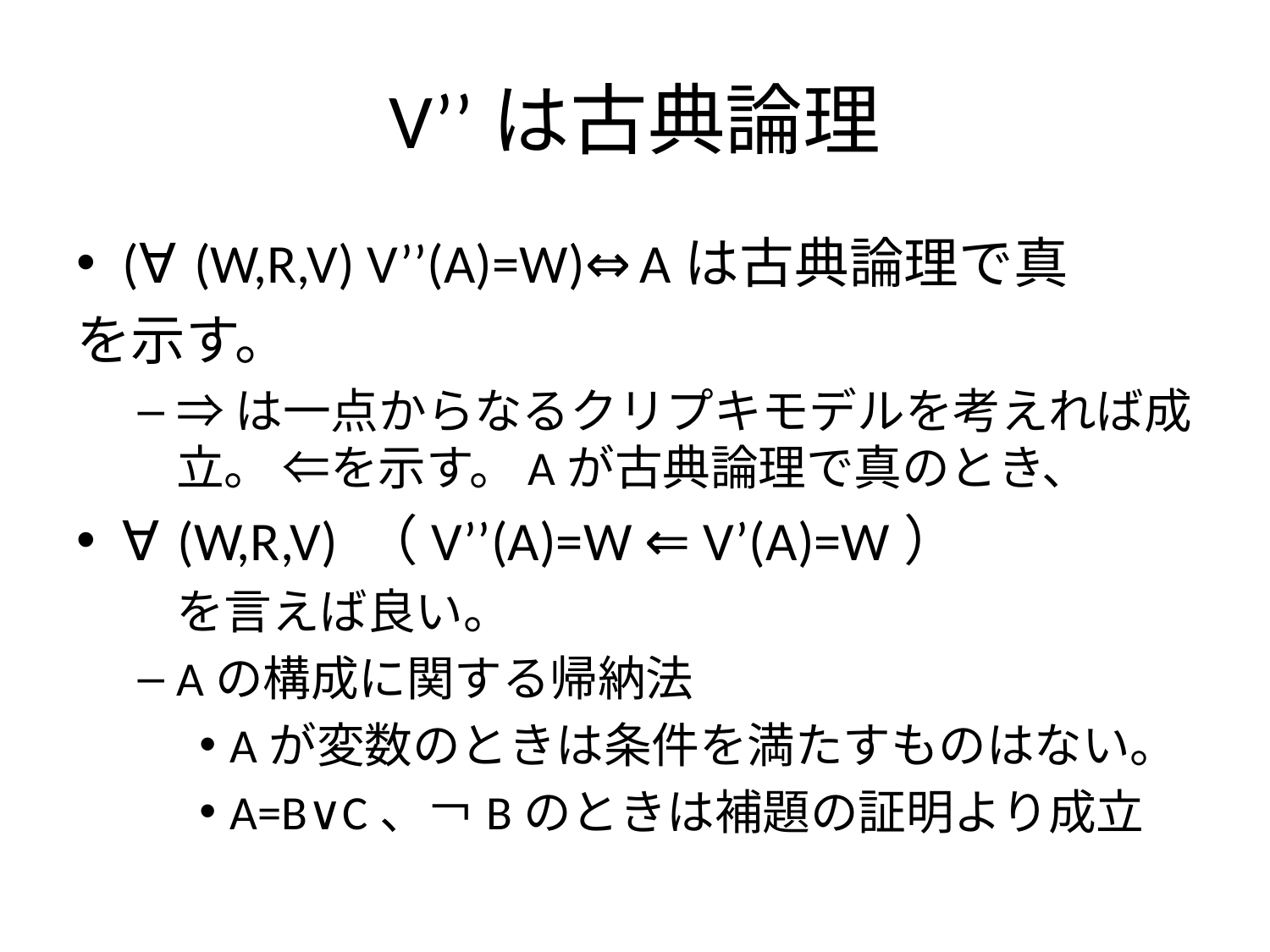

# V’’は古典論理
(∀(W,R,V) V’’(A)=W)⇔Aは古典論理で真
を示す。
⇒は一点からなるクリプキモデルを考えれば成立。 ⇐を示す。Aが古典論理で真のとき、
∀(W,R,V) （V’’(A)=W ⇐ V’(A)=W）
	を言えば良い。
Aの構成に関する帰納法
Aが変数のときは条件を満たすものはない。
A=B∨C、￢Bのときは補題の証明より成立